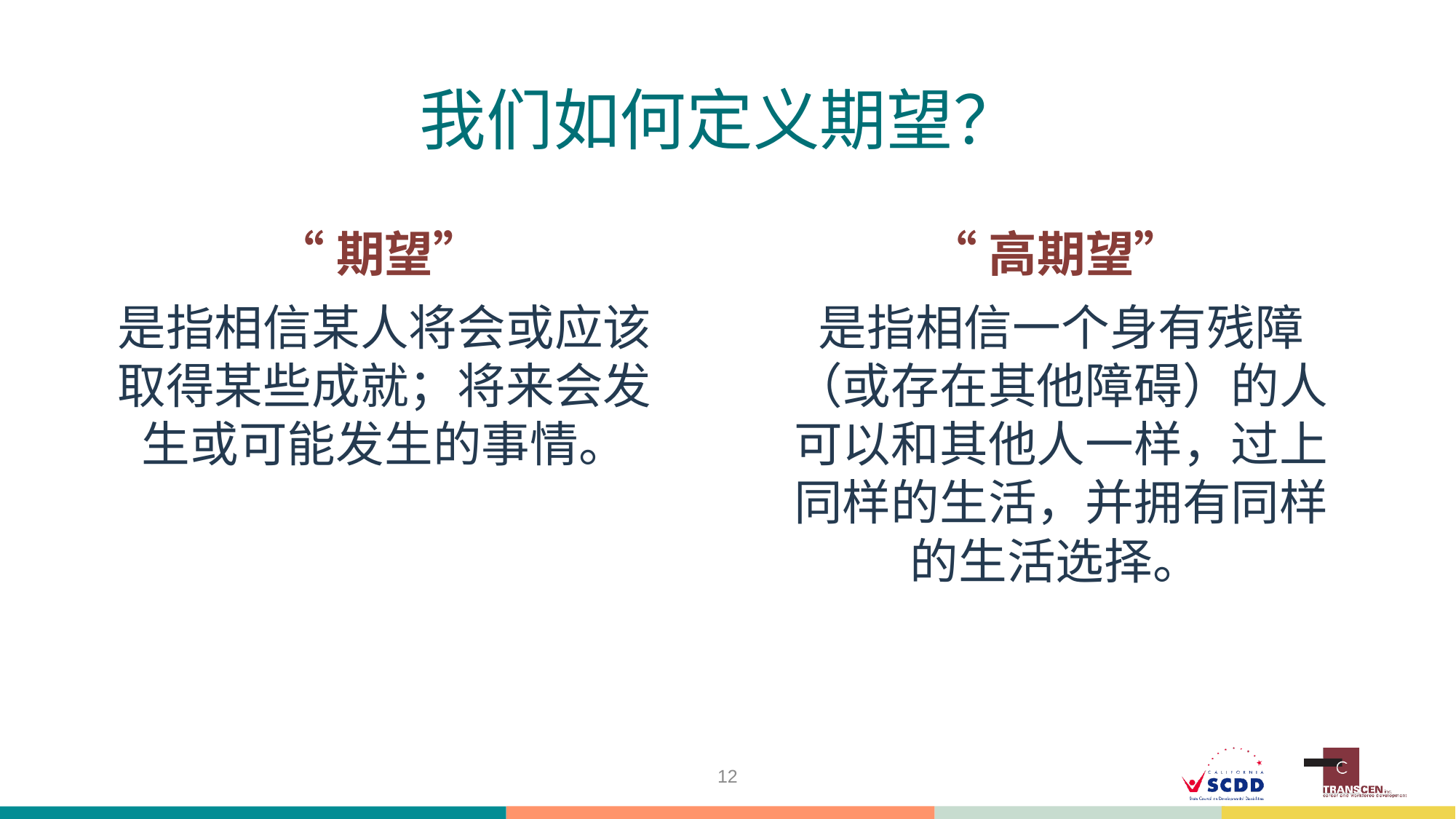

# 我们如何定义期望？
“期望”
是指相信某人将会或应该取得某些成就；将来会发生或可能发生的事情。
“高期望”
是指相信一个身有残障（或存在其他障碍）的人可以和其他人一样，过上同样的生活，并拥有同样的生活选择。

12